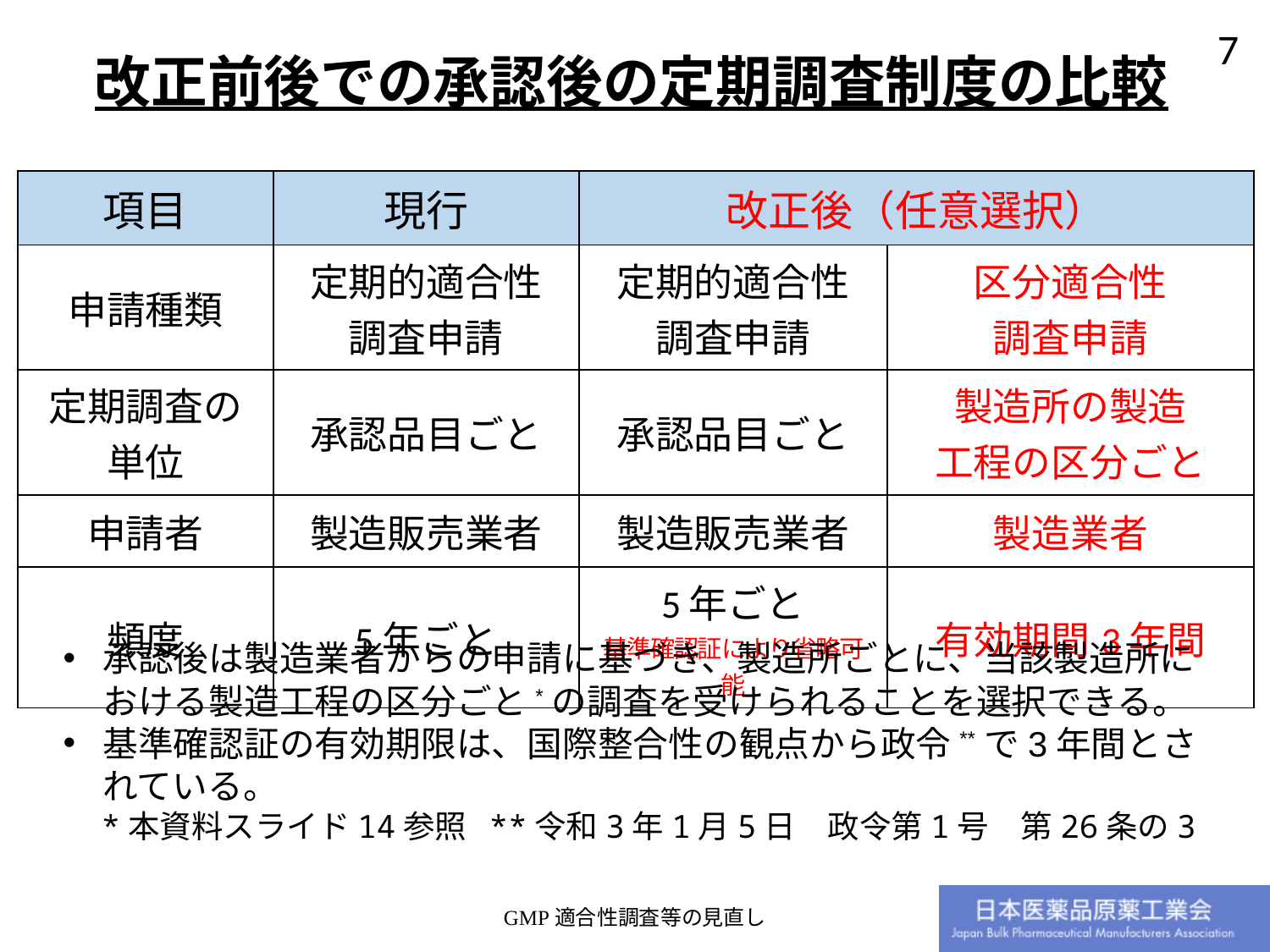

改正前後での承認後の定期調査制度の比較
| 項目 | 現行 | 改正後（任意選択） |  |
| --- | --- | --- | --- |
| 申請種類 | 定期的適合性 調査申請 | 定期的適合性 調査申請 | 区分適合性 調査申請 |
| 定期調査の 単位 | 承認品目ごと | 承認品目ごと | 製造所の製造 工程の区分ごと |
| 申請者 | 製造販売業者 | 製造販売業者 | 製造業者 |
| 頻度 | 5年ごと | 5年ごと 基準確認証により省略可能 | 有効期間3年間 |
承認後は製造業者からの申請に基づき、製造所ごとに、当該製造所における製造工程の区分ごと*の調査を受けられることを選択できる。
基準確認証の有効期限は、国際整合性の観点から政令**で3年間とされている。
  *本資料スライド14参照  **令和3年1月5日　政令第1号　第26条の3
GMP適合性調査等の見直し